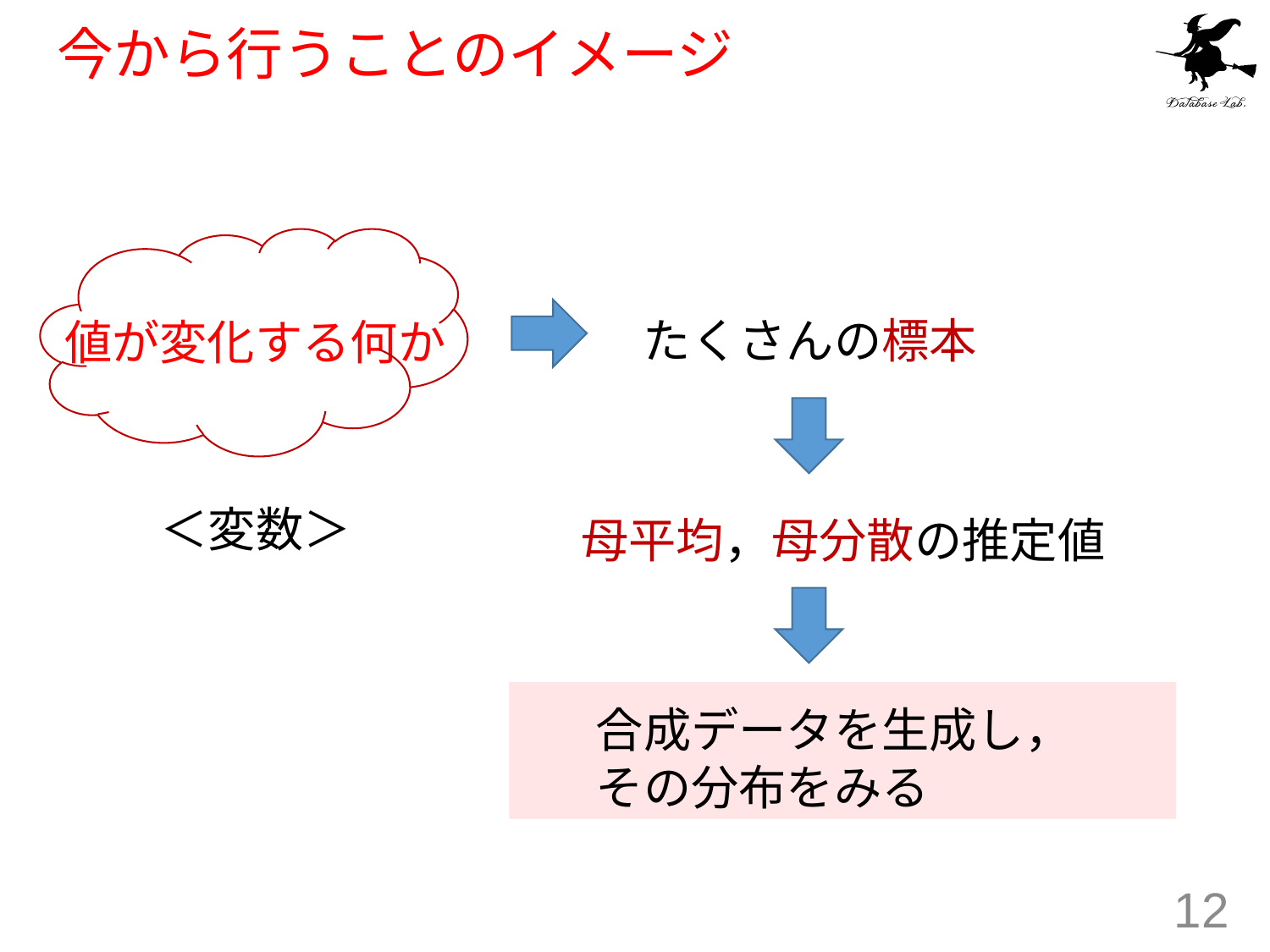

# 今から行うことのイメージ

たくさんの標本
値が変化する何か

＜変数＞
母平均，母分散の推定値

　合成データを生成し，
　その分布をみる
12